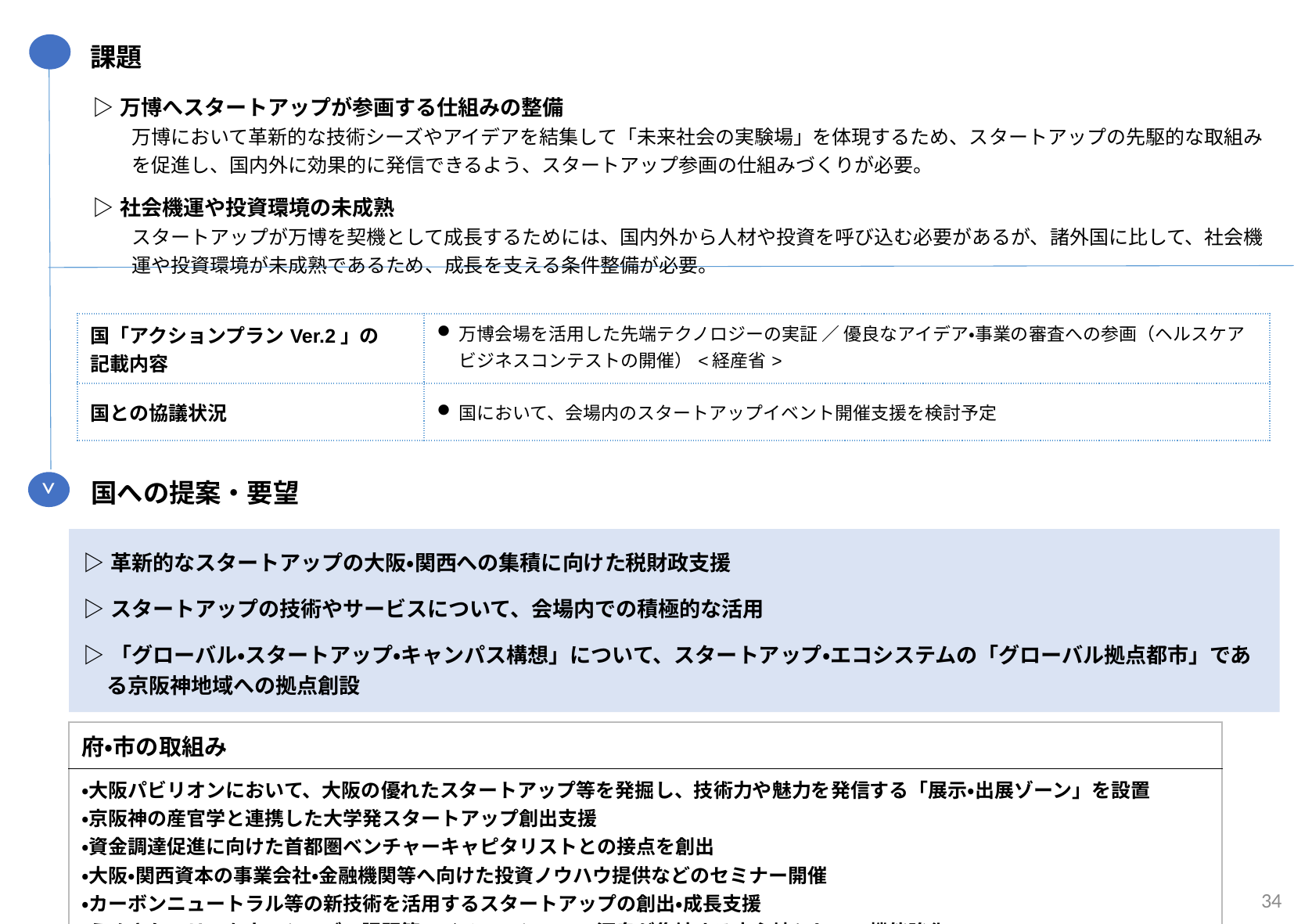

課題
| ▷万博へスタートアップが参画する仕組みの整備 　　万博において革新的な技術シーズやアイデアを結集して「未来社会の実験場」を体現するため、スタートアップの先駆的な取組みを促進し、国内外に効果的に発信できるよう、スタートアップ参画の仕組みづくりが必要。 |
| --- |
| ▷社会機運や投資環境の未成熟 　　スタートアップが万博を契機として成長するためには、国内外から人材や投資を呼び込む必要があるが、諸外国に比して、社会機運や投資環境が未成熟であるため、成長を支える条件整備が必要。 |
| 国「アクションプランVer.2」の 記載内容 | 万博会場を活⽤した先端テクノロジーの実証 ／ 優良なアイデア・事業の審査への参画（ヘルスケアビジネスコンテストの開催）<経産省> |
| --- | --- |
| 国との協議状況 | 国において、会場内のスタートアップイベント開催支援を検討予定 |
>
国への提案・要望

| ▷革新的なスタートアップの大阪・関西への集積に向けた税財政支援 |
| --- |
| ▷スタートアップの技術やサービスについて、会場内での積極的な活用 |
| ▷「グローバル・スタートアップ・キャンパス構想」について、スタートアップ・エコシステムの「グローバル拠点都市」である京阪神地域への拠点創設 |
| 府・市の取組み |
| --- |
| ・大阪パビリオンにおいて、大阪の優れたスタートアップ等を発掘し、技術力や魅力を発信する「展示・出展ゾーン」を設置 ・京阪神の産官学と連携した大学発スタートアップ創出支援 ・資金調達促進に向けた首都圏ベンチャーキャピタリストとの接点を創出 ・大阪・関西資本の事業会社・金融機関等へ向けた投資ノウハウ提供などのセミナー開催 ・カーボンニュートラル等の新技術を活用するスタートアップの創出・成長支援 ・うめきたエリアを人、シーズ、課題等のイノベーションの源泉が集結する中心地としての機能強化 |

34